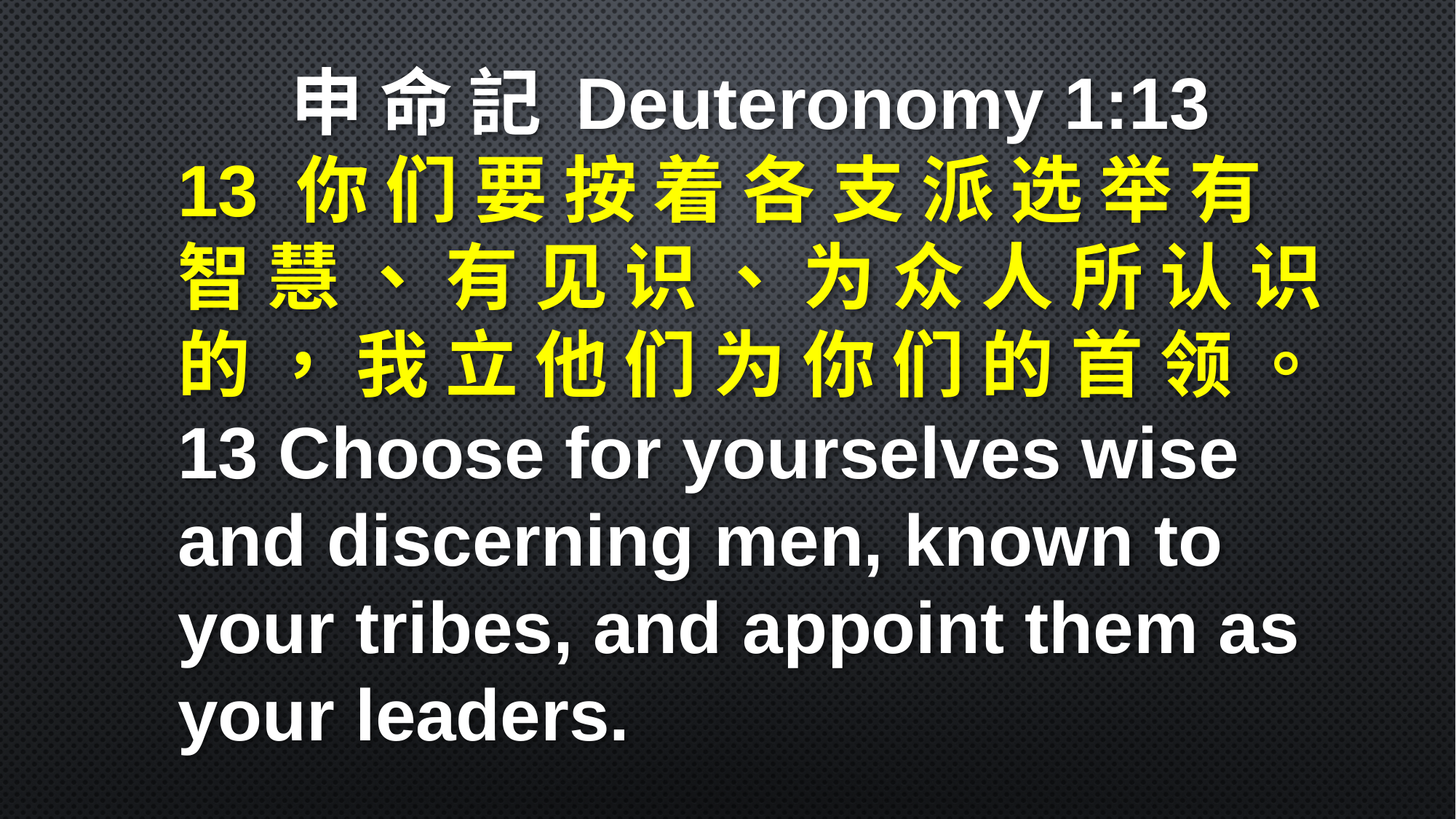

申 命 記 Deuteronomy 1:13
13 你 们 要 按 着 各 支 派 选 举 有 智 慧 、 有 见 识 、 为 众 人 所 认 识 的 ， 我 立 他 们 为 你 们 的 首 领 。13 Choose for yourselves wise and discerning men, known to your tribes, and appoint them as your leaders.